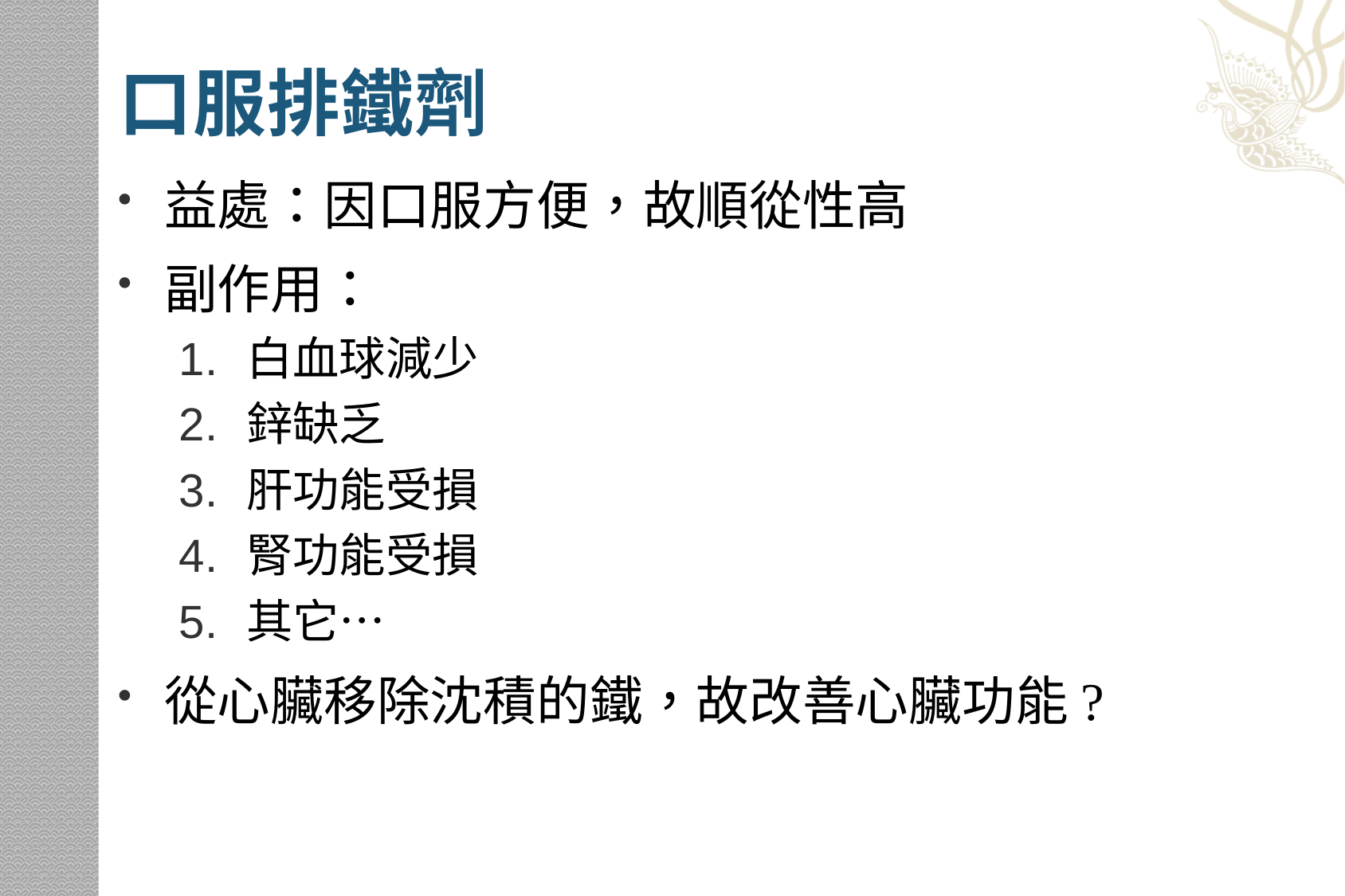

# 口服排鐵劑
益處：因口服方便，故順從性高
副作用：
白血球減少
鋅缺乏
肝功能受損
腎功能受損
其它…
從心臟移除沈積的鐵，故改善心臟功能?